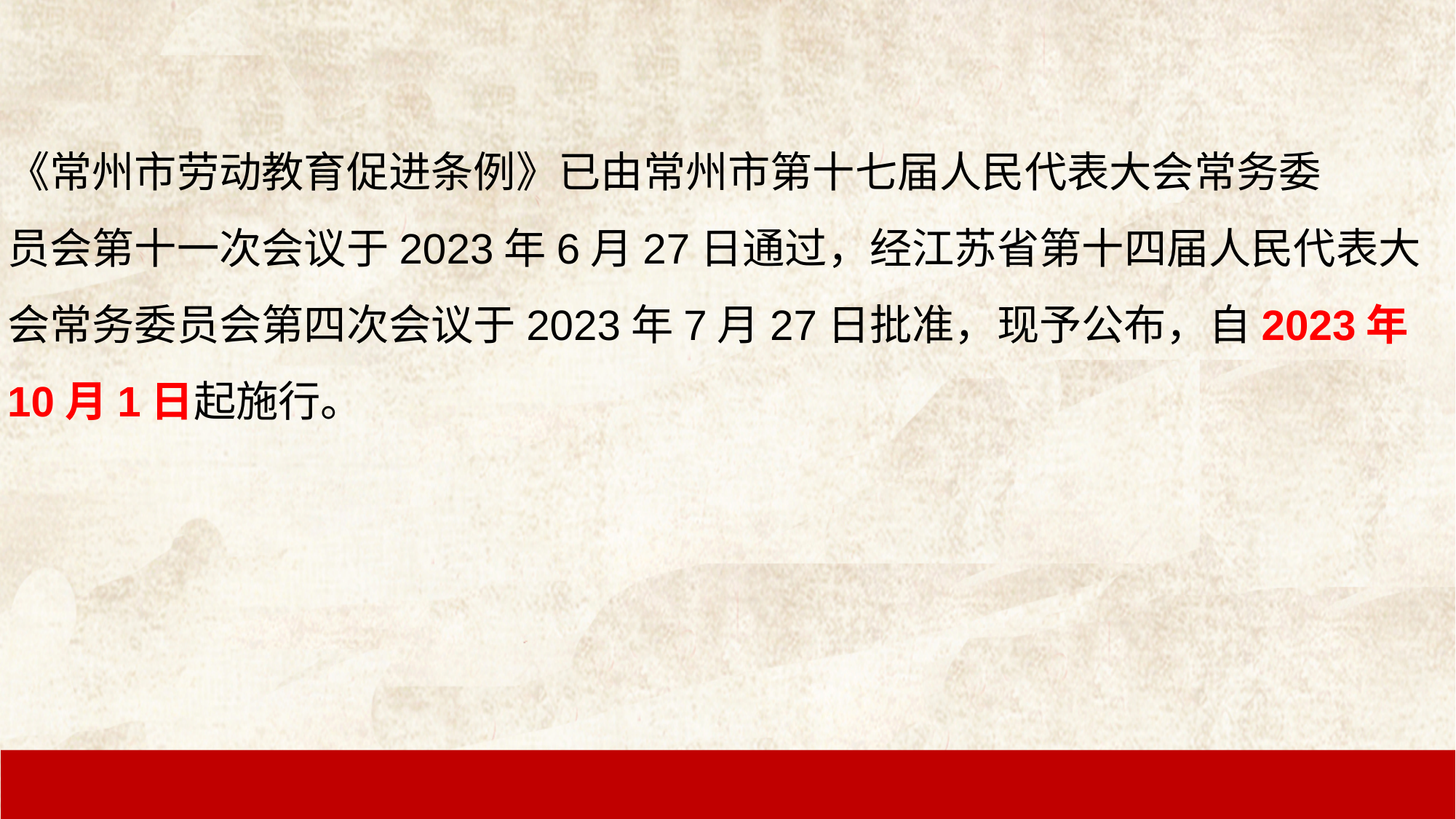

《常州市劳动教育促进条例》已由常州市第十七届人民代表大会常务委
员会第十一次会议于2023年6月27日通过，经江苏省第十四届人民代表大
会常务委员会第四次会议于2023年7月27日批准，现予公布，自2023年
10月1日起施行。